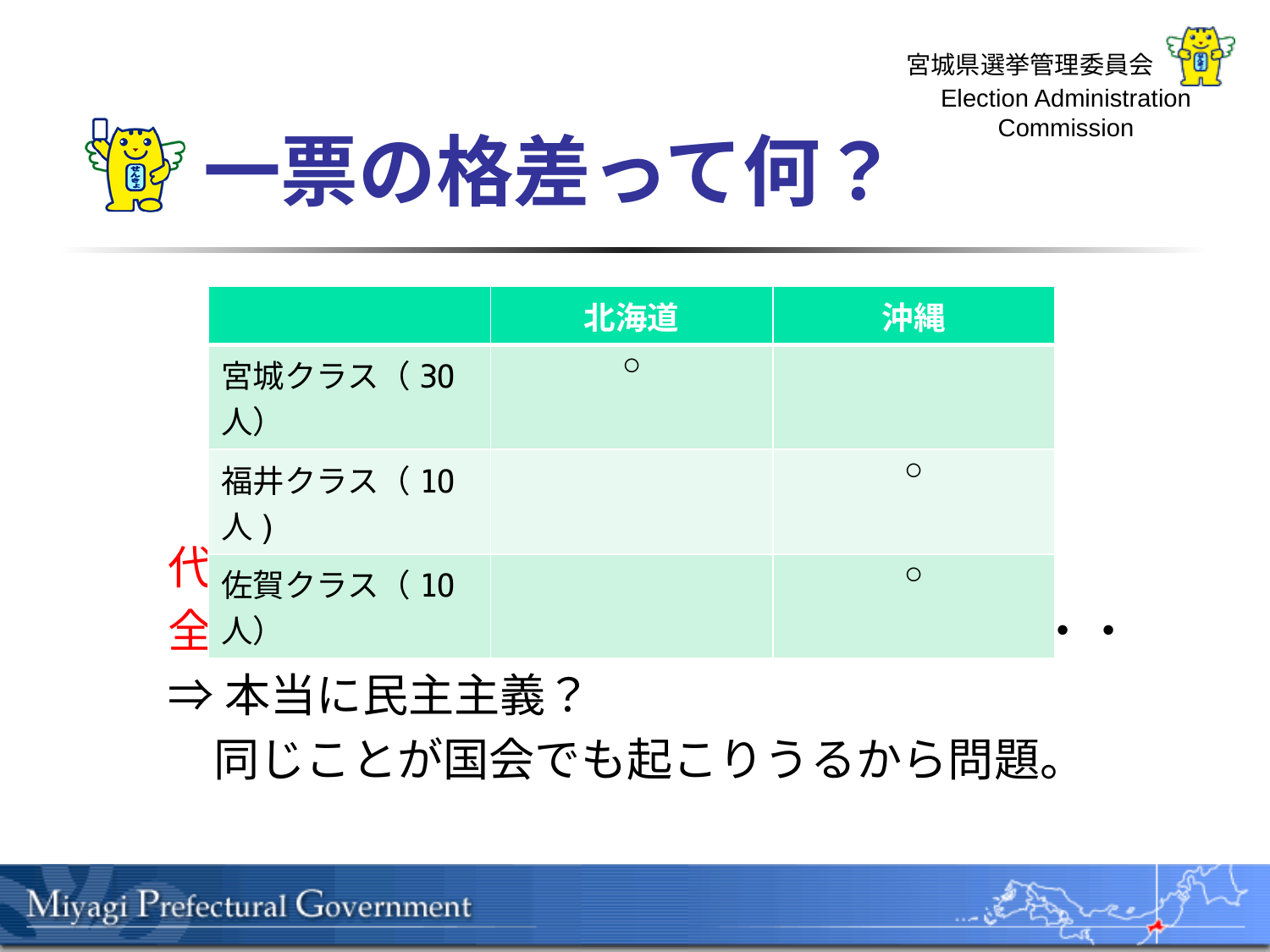

# 一票の格差って何？

代表者の多数決で沖縄に行くことが決定。
全体の多数決だったら北海道だったのに・・・
⇒本当に民主主義？
　同じことが国会でも起こりうるから問題。
|  | 北海道 | 沖縄 |
| --- | --- | --- |
| 宮城クラス（30人） | ○ |  |
| 福井クラス（10人) |  | ○ |
| 佐賀クラス（10人） |  | ○ |